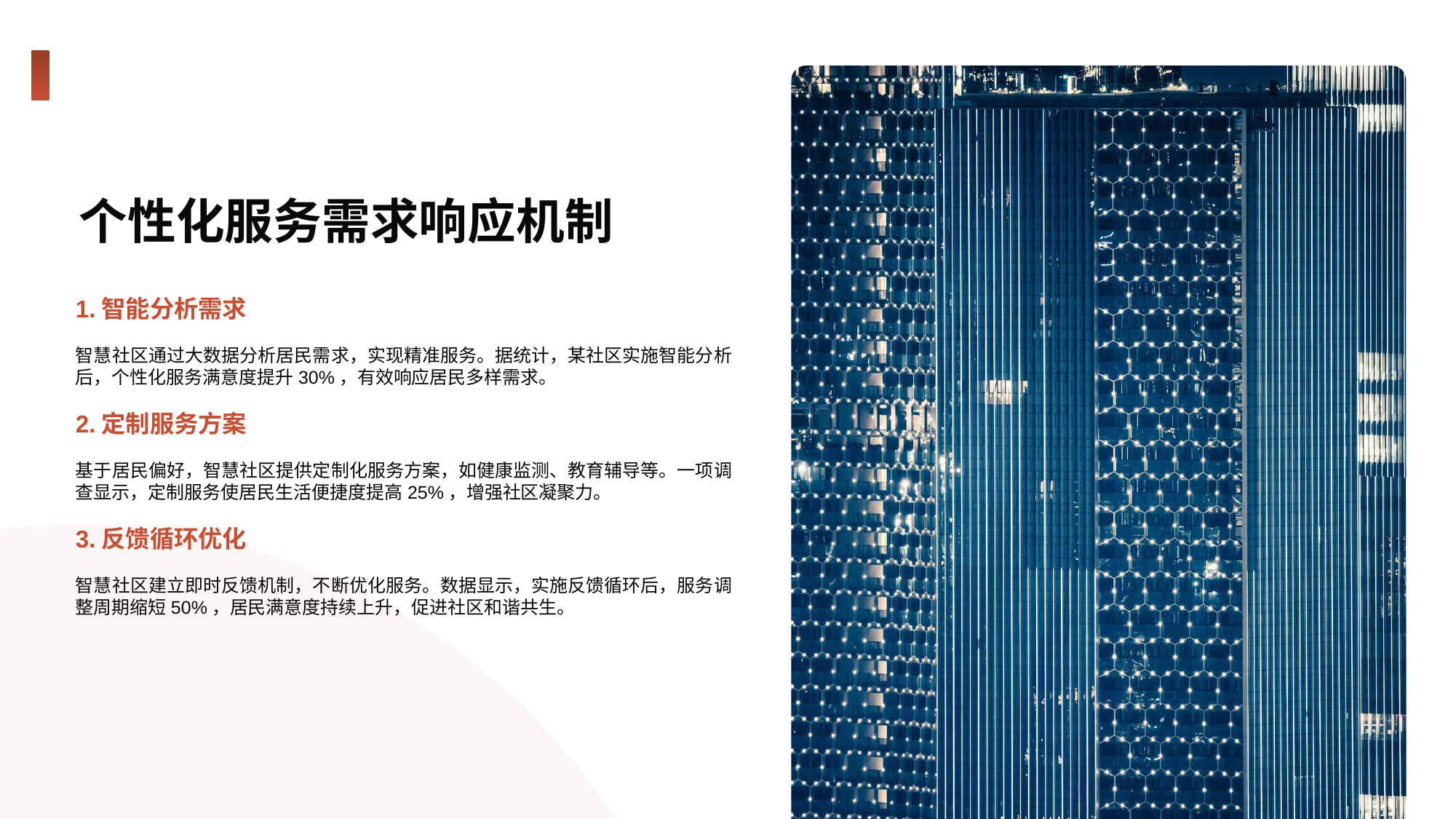

个性化服务需求响应机制
1.智能分析需求
智慧社区通过大数据分析居民需求，实现精准服务。据统计，某社区实施智能分析后，个性化服务满意度提升30%，有效响应居民多样需求。
2.定制服务方案
基于居民偏好，智慧社区提供定制化服务方案，如健康监测、教育辅导等。一项调查显示，定制服务使居民生活便捷度提高25%，增强社区凝聚力。
3.反馈循环优化
智慧社区建立即时反馈机制，不断优化服务。数据显示，实施反馈循环后，服务调整周期缩短50%，居民满意度持续上升，促进社区和谐共生。